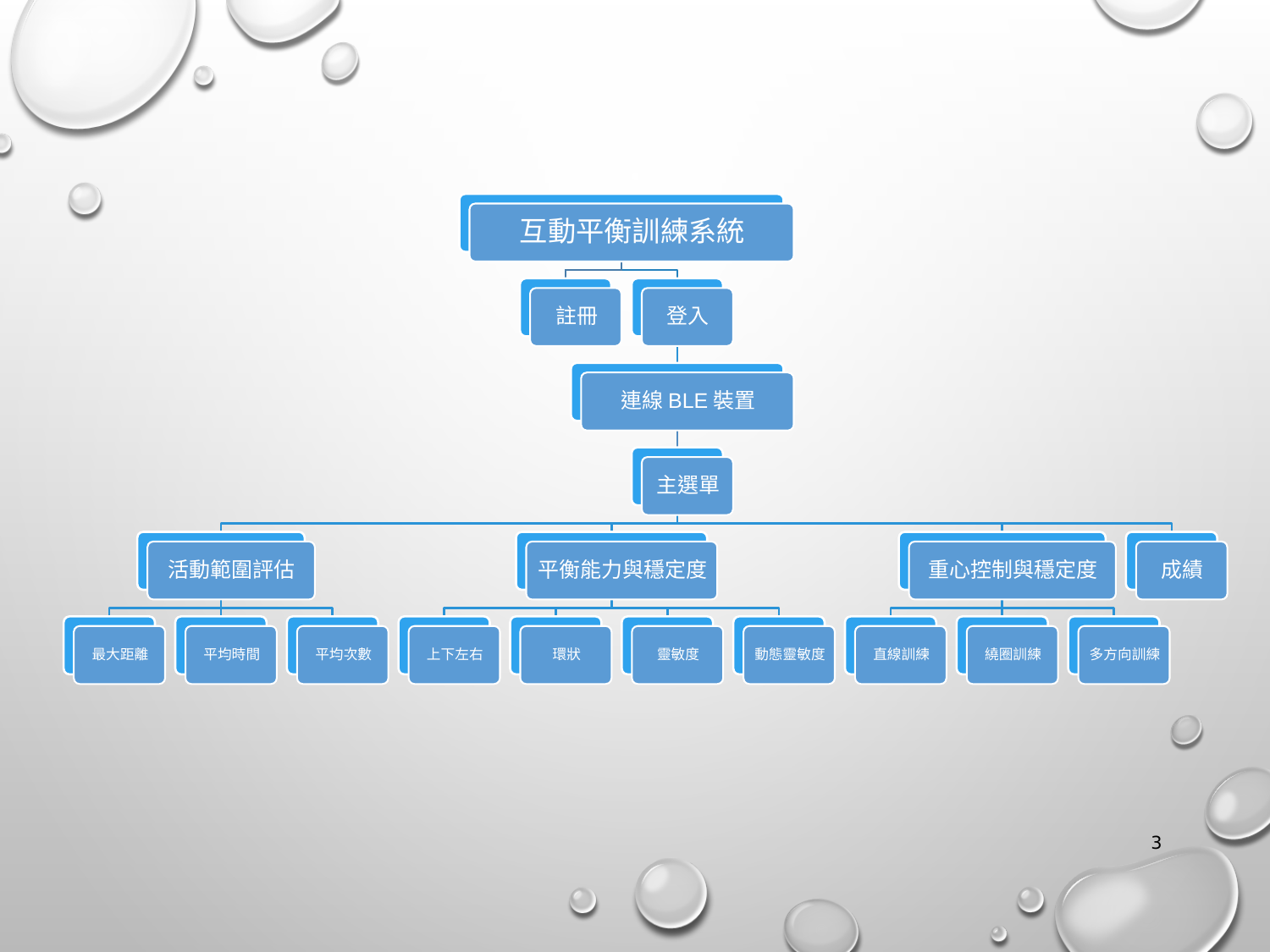

互動平衡訓練系統
註冊
登入
連線BLE裝置
主選單
活動範圍評估
最大距離
平均時間
平均次數
平衡能力與穩定度
上下左右
環狀
靈敏度
動態靈敏度
重心控制與穩定度
直線訓練
繞圈訓練
多方向訓練
成績
3